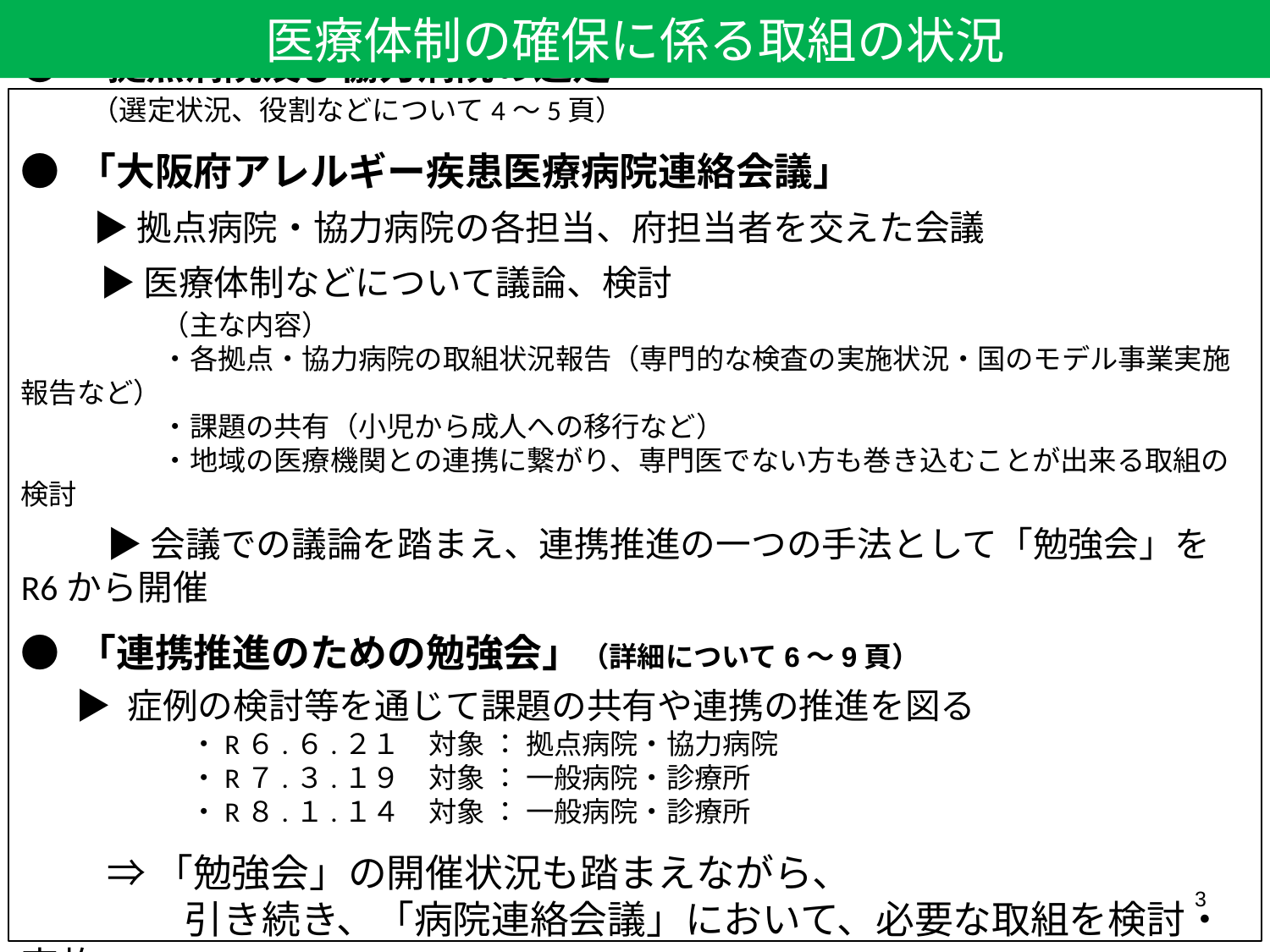

医療体制の確保に係る取組の状況

●　拠点病院及び協力病院の選定

          （選定状況、役割などについて4～5頁）

● 「大阪府アレルギー疾患医療病院連絡会議」

　    ▶ 拠点病院・協力病院の各担当、府担当者を交えた会議

    　▶ 医療体制などについて議論、検討

　　　　　（主な内容）
　　　　　・各拠点・協力病院の取組状況報告（専門的な検査の実施状況・国のモデル事業実施報告など）
　　　　　・課題の共有（小児から成人への移行など）
　　　　　・地域の医療機関との連携に繋がり、専門医でない方も巻き込むことが出来る取組の検討

　　 ▶ 会議での議論を踏まえ、連携推進の一つの手法として「勉強会」をR6から開催

● 「連携推進のための勉強会」（詳細について6～9頁）

       ▶ 症例の検討等を通じて課題の共有や連携の推進を図る
　　　　　　・R６.６.２１　対象 ： 拠点病院・協力病院
　　　　　　・R７.３.１９　対象 ： 一般病院・診療所
　　　　　　・R８.１.１４　対象 ： 一般病院・診療所

　　 ⇒ 「勉強会」の開催状況も踏まえながら、
　　　　 引き続き、「病院連絡会議」において、必要な取組を検討・実施

3